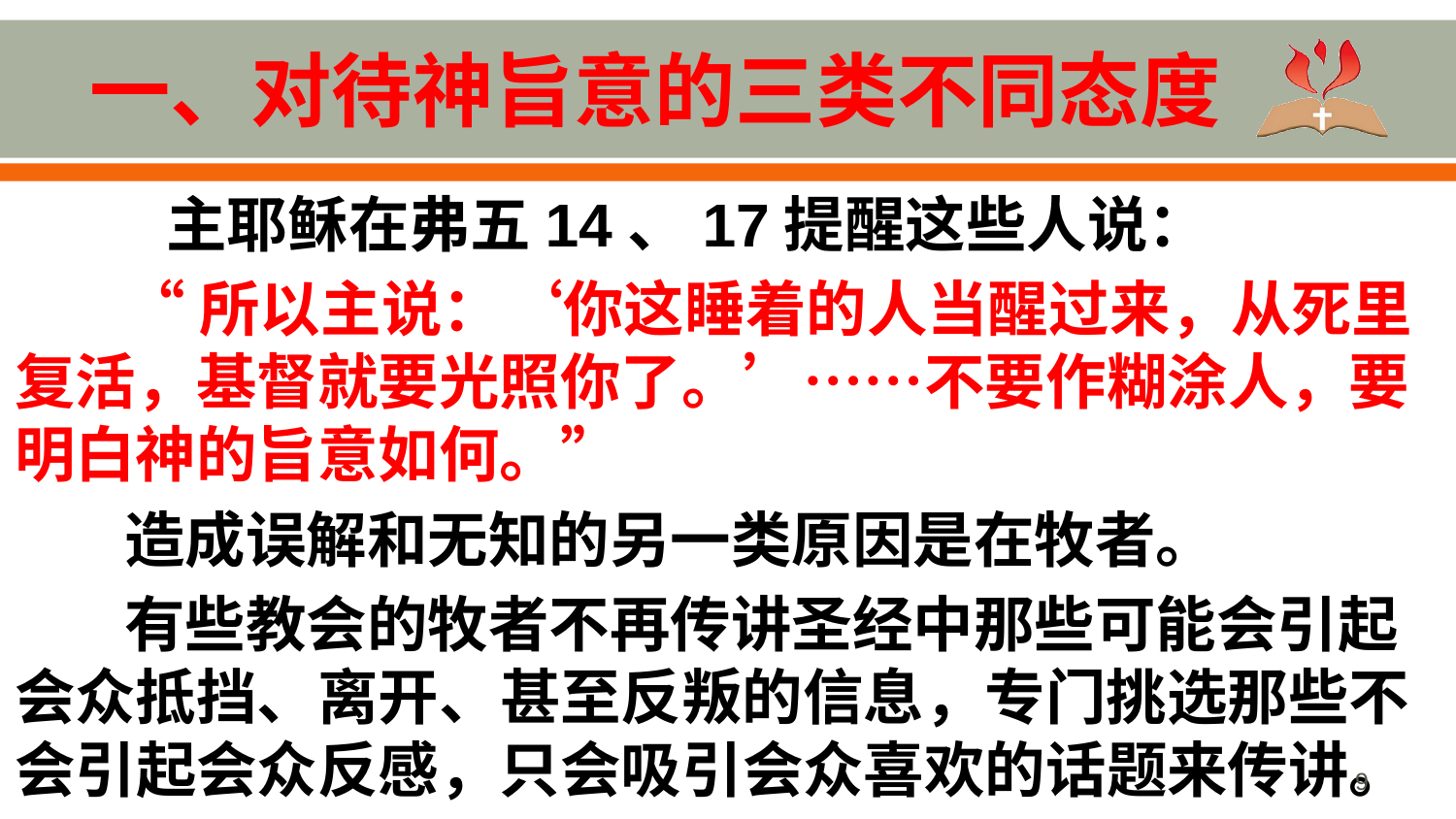

# 一、对待神旨意的三类不同态度
  主耶稣在弗五14、17提醒这些人说：
“所以主说：‘你这睡着的人当醒过来，从死里复活，基督就要光照你了。’……不要作糊涂人，要明白神的旨意如何。”
造成误解和无知的另一类原因是在牧者。
有些教会的牧者不再传讲圣经中那些可能会引起会众抵挡、离开、甚至反叛的信息，专门挑选那些不会引起会众反感，只会吸引会众喜欢的话题来传讲。

9